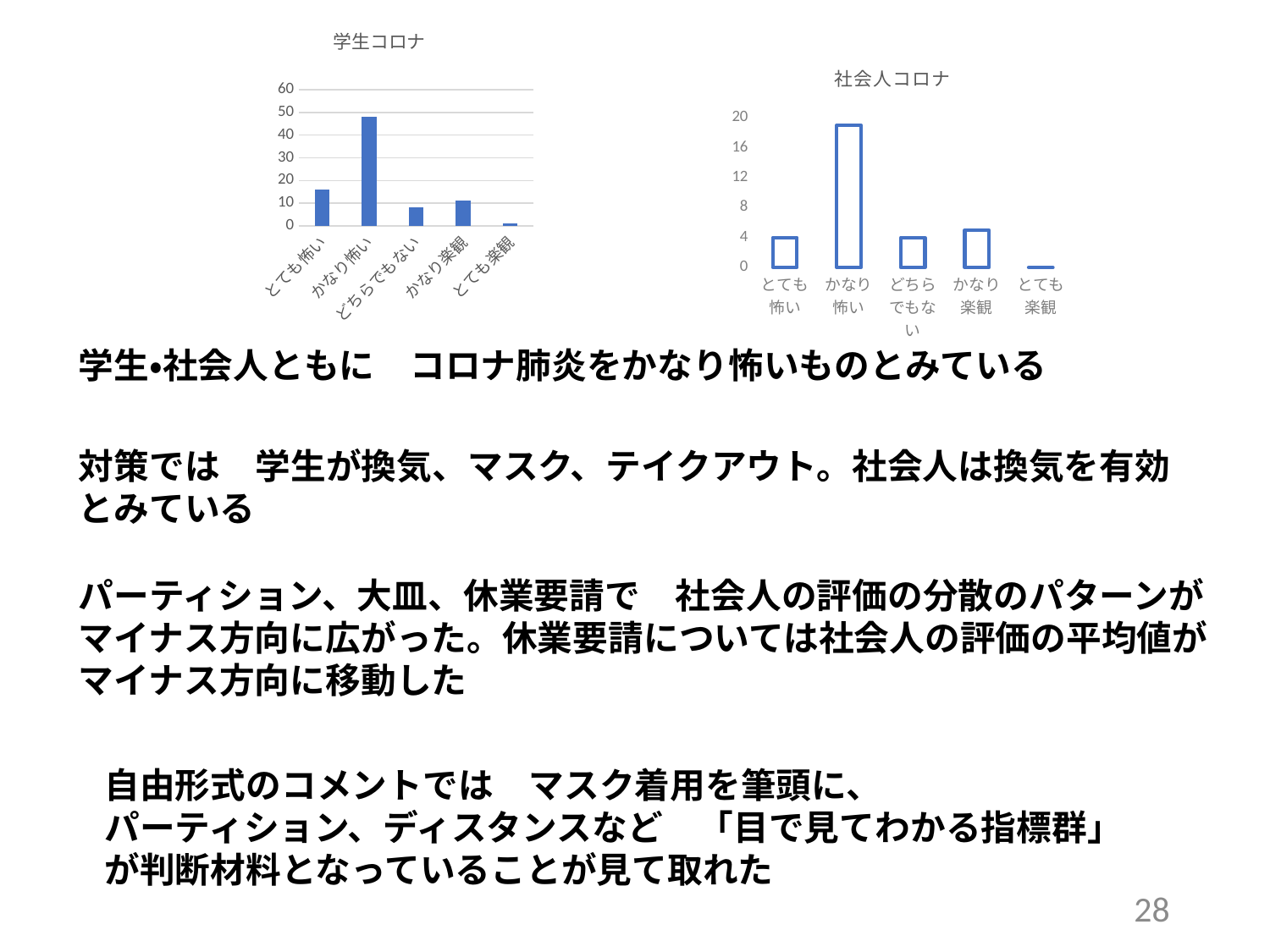

### Chart: 学生コロナ

| Category |  |
|---|---|
| とても怖い | 16.0 |
| かなり怖い | 48.0 |
| どちらでもない | 8.0 |
| かなり楽観 | 11.0 |
| とても楽観 | 1.0 |

### Chart: 社会人コロナ

| Category |  |
|---|---|
| とても怖い | 4.0 |
| かなり怖い | 19.0 |
| どちらでもない | 4.0 |
| かなり楽観 | 5.0 |
| とても楽観 | 0.0 |
学生・社会人ともに　コロナ肺炎をかなり怖いものとみている
対策では　学生が換気、マスク、テイクアウト。社会人は換気を有効とみている
パーティション、大皿、休業要請で　社会人の評価の分散のパターンがマイナス方向に広がった。休業要請については社会人の評価の平均値がマイナス方向に移動した
自由形式のコメントでは　マスク着用を筆頭に、
パーティション、ディスタンスなど　「目で見てわかる指標群」
が判断材料となっていることが見て取れた
28